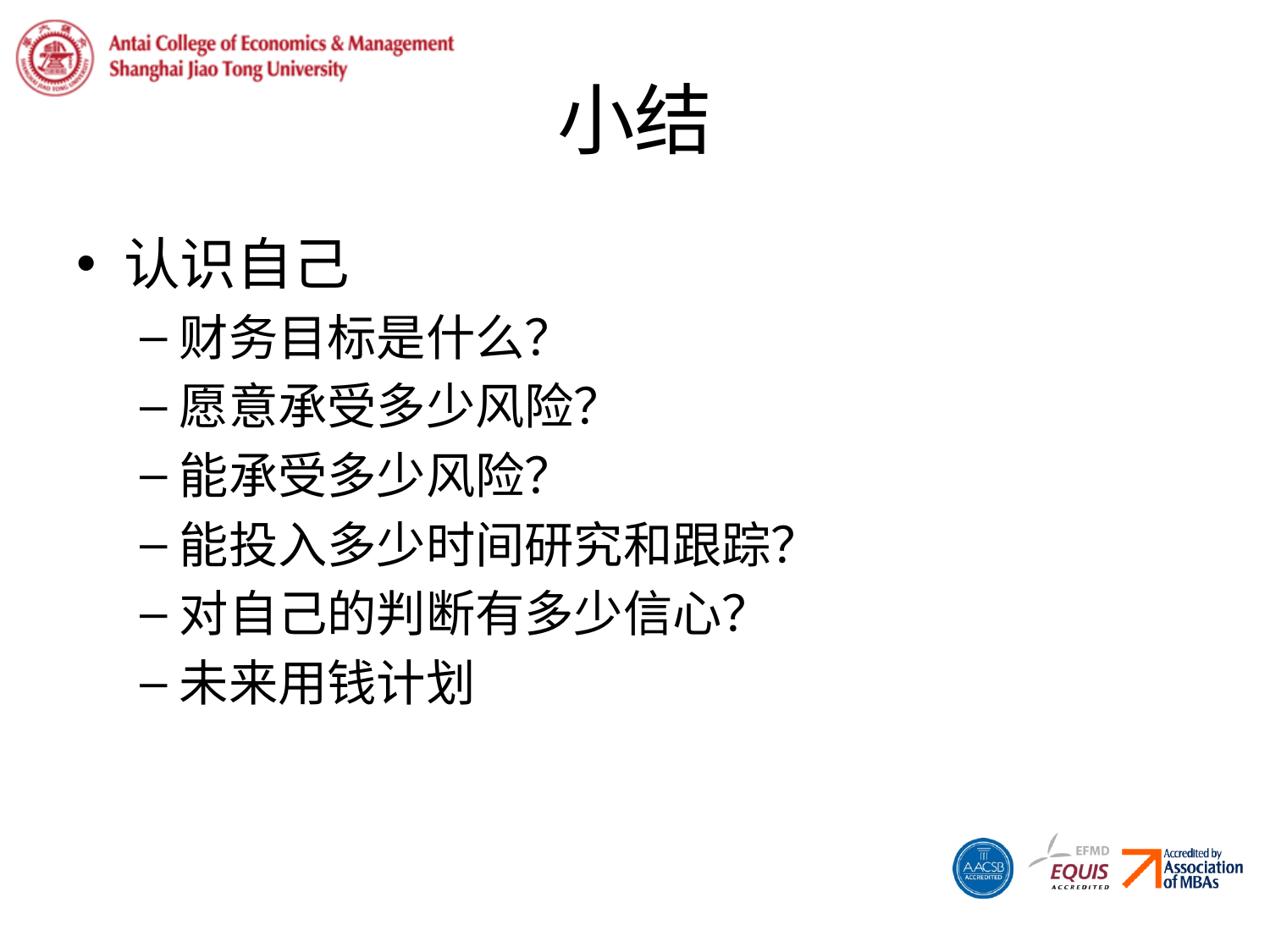

# 小结
认识自己
财务目标是什么？
愿意承受多少风险？
能承受多少风险？
能投入多少时间研究和跟踪？
对自己的判断有多少信心？
未来用钱计划